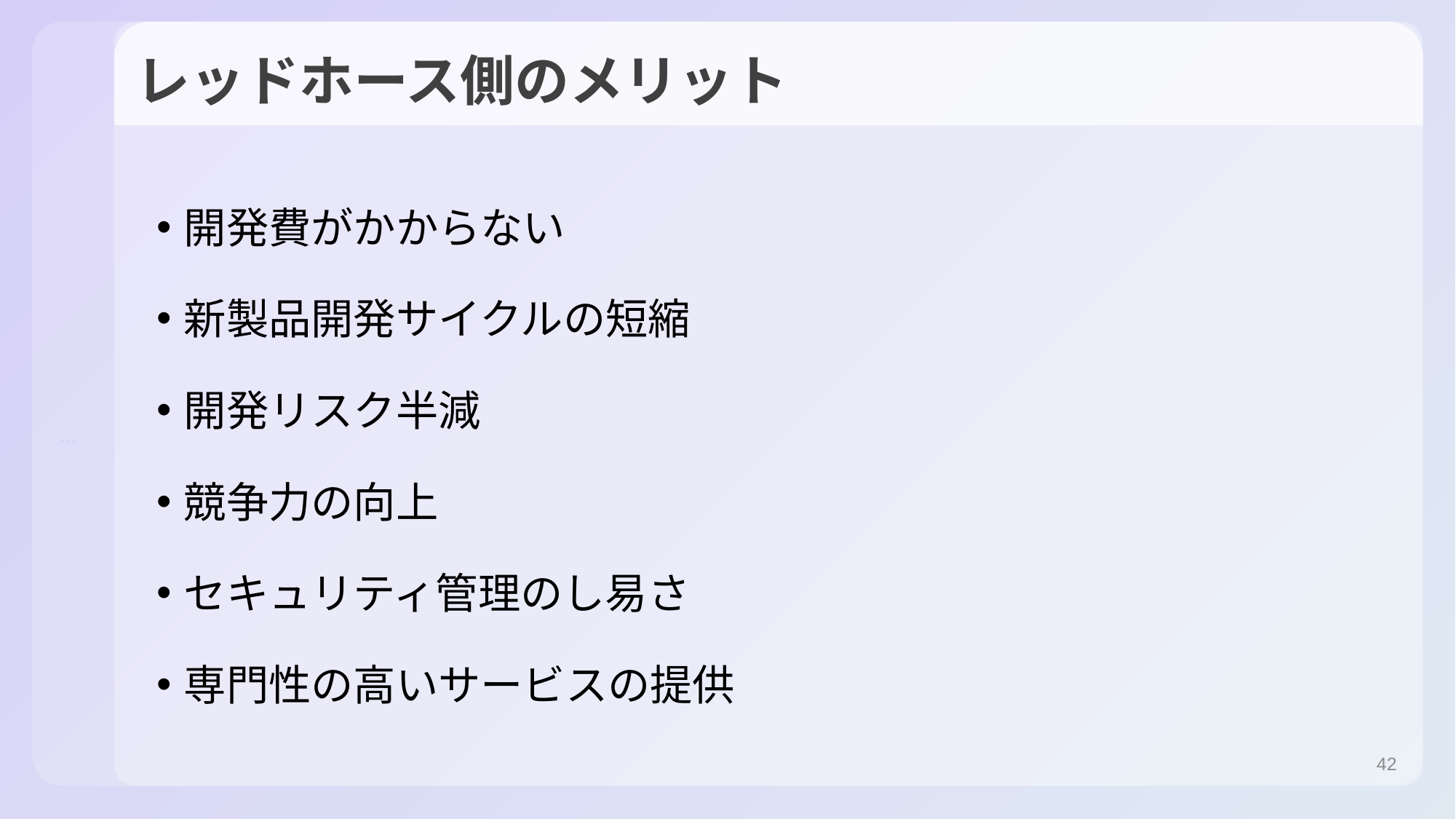

レッドホース側のメリット

開発費がかからない
新製品開発サイクルの短縮
開発リスク半減
競争力の向上
セキュリティ管理のし易さ
専門性の高いサービスの提供

42